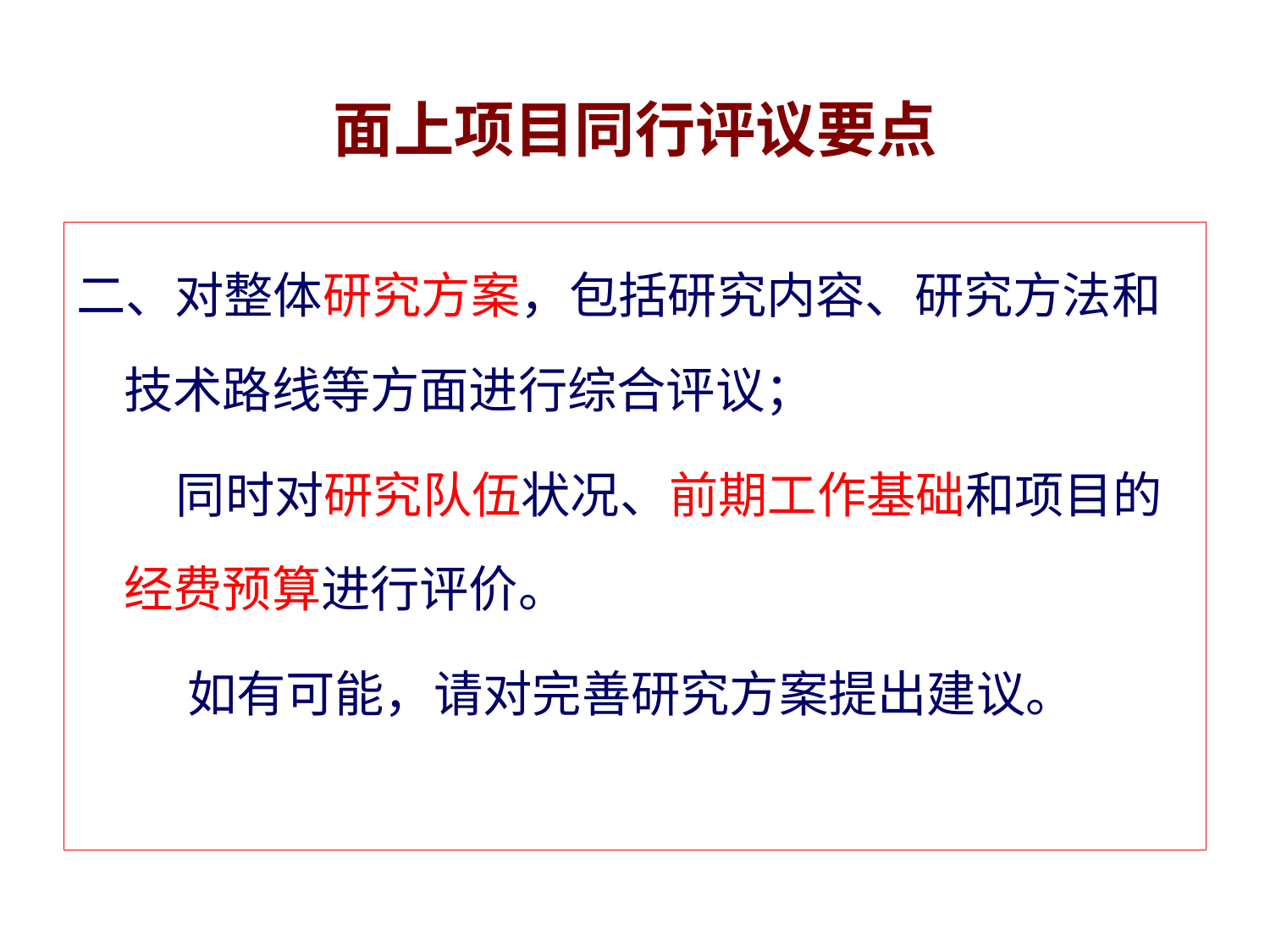

# 面上项目同行评议要点
二、对整体研究方案，包括研究内容、研究方法和技术路线等方面进行综合评议；
        同时对研究队伍状况、前期工作基础和项目的经费预算进行评价。
         如有可能，请对完善研究方案提出建议。